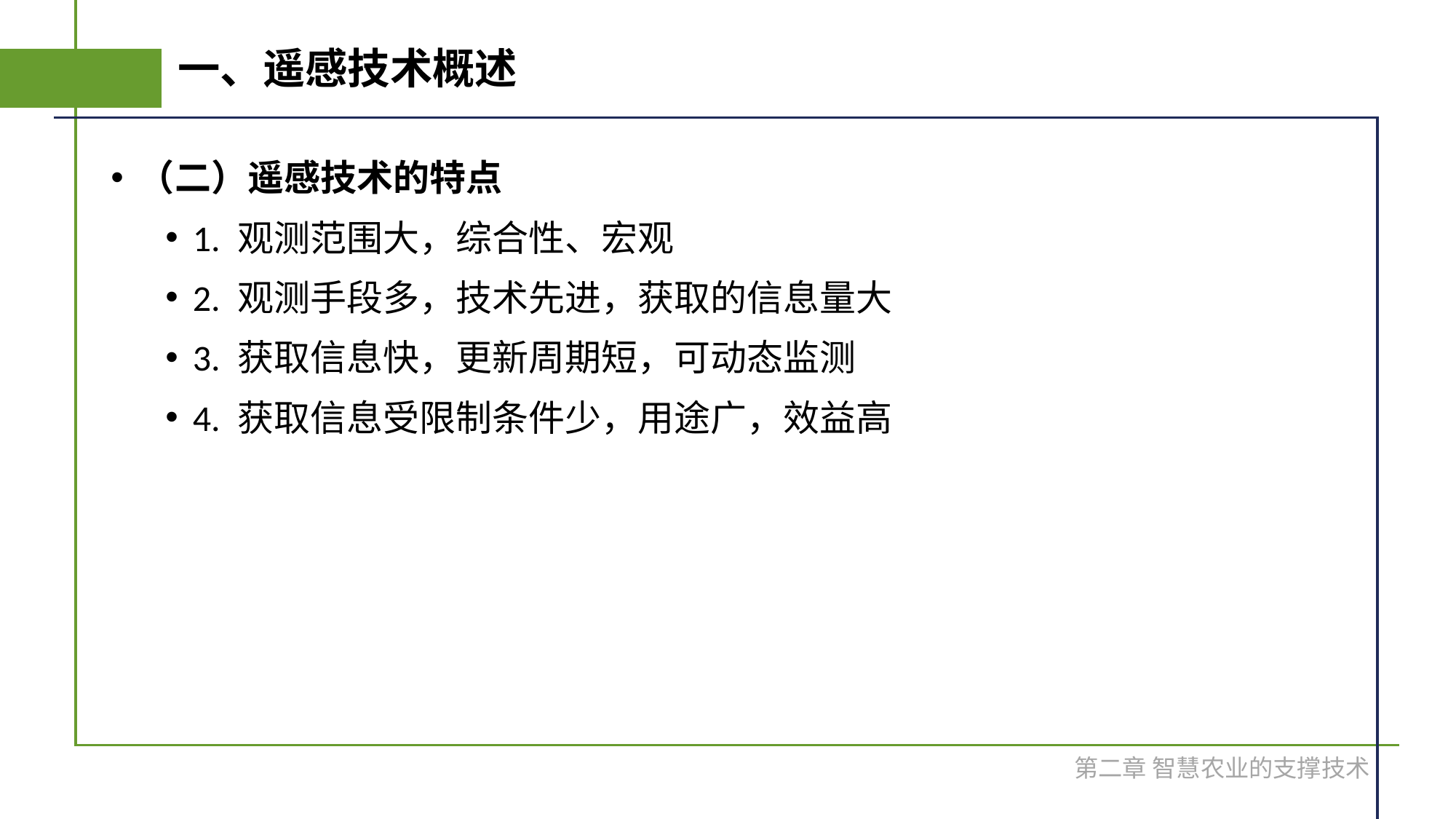

# 一、遥感技术概述
（二）遥感技术的特点
1. 观测范围大，综合性、宏观
2. 观测手段多，技术先进，获取的信息量大
3. 获取信息快，更新周期短，可动态监测
4. 获取信息受限制条件少，用途广，效益高
第二章 智慧农业的支撑技术